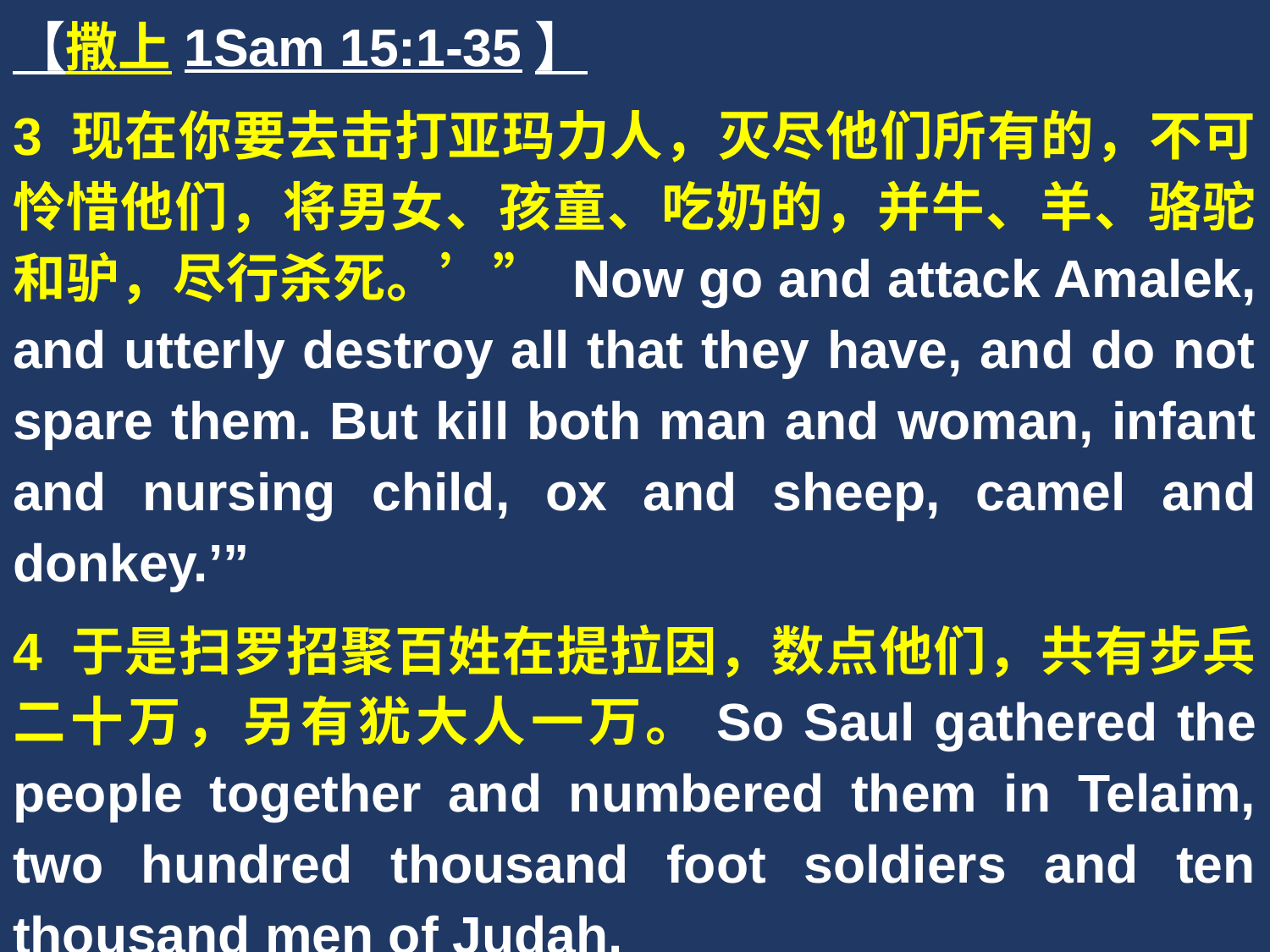

【撒上1Sam 15:1-35】
3 现在你要去击打亚玛力人，灭尽他们所有的，不可怜惜他们，将男女、孩童、吃奶的，并牛、羊、骆驼和驴，尽行杀死。’” Now go and attack Amalek, and utterly destroy all that they have, and do not spare them. But kill both man and woman, infant and nursing child, ox and sheep, camel and donkey.’”
4 于是扫罗招聚百姓在提拉因，数点他们，共有步兵二十万，另有犹大人一万。So Saul gathered the people together and numbered them in Telaim, two hundred thousand foot soldiers and ten thousand men of Judah.